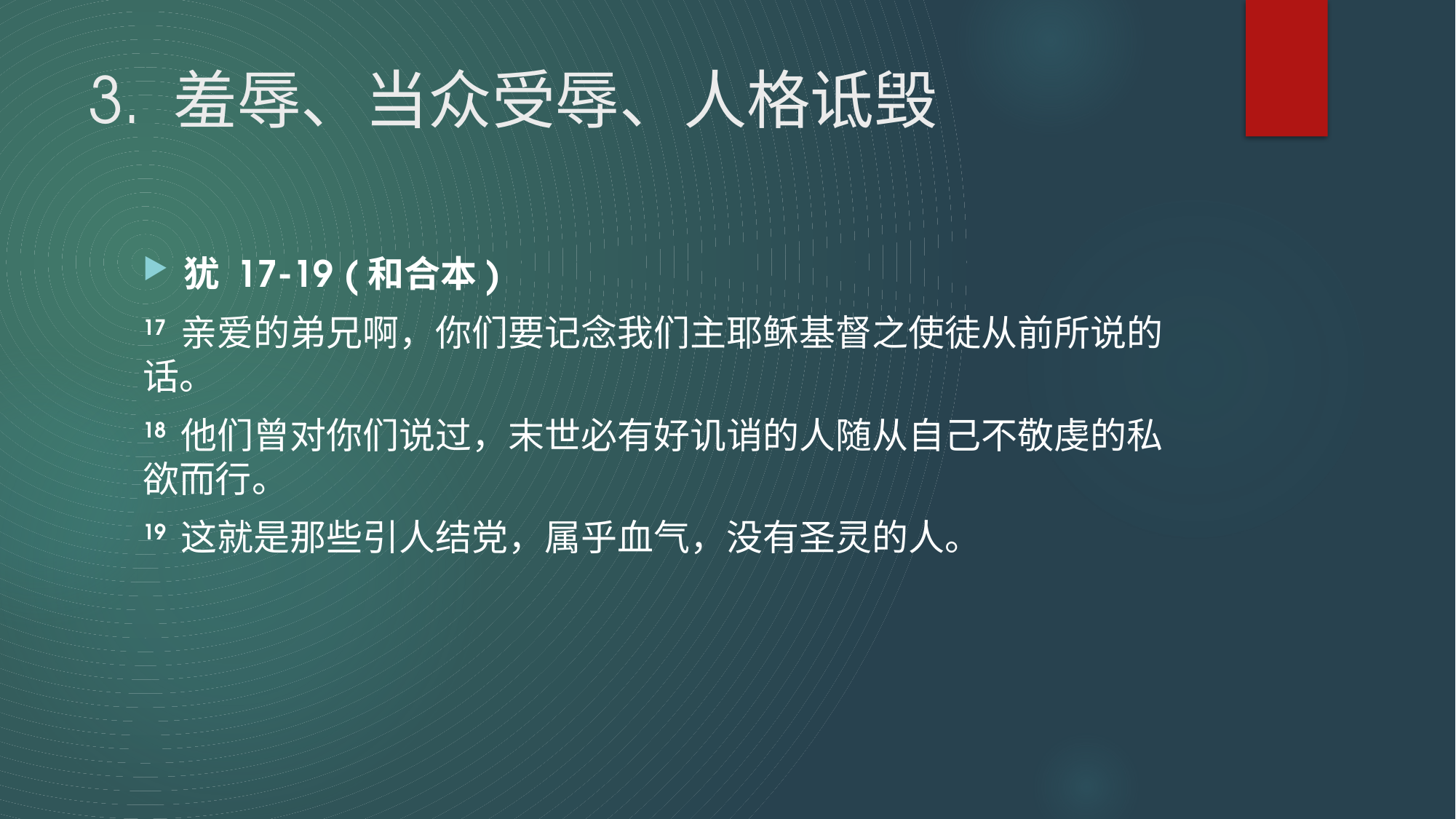

# 3. 羞辱、当众受辱、人格诋毁
犹 17-19 (和合本)
17 亲爱的弟兄啊，你们要记念我们主耶稣基督之使徒从前所说的话。
18 他们曾对你们说过，末世必有好讥诮的人随从自己不敬虔的私欲而行。
19 这就是那些引人结党，属乎血气，没有圣灵的人。